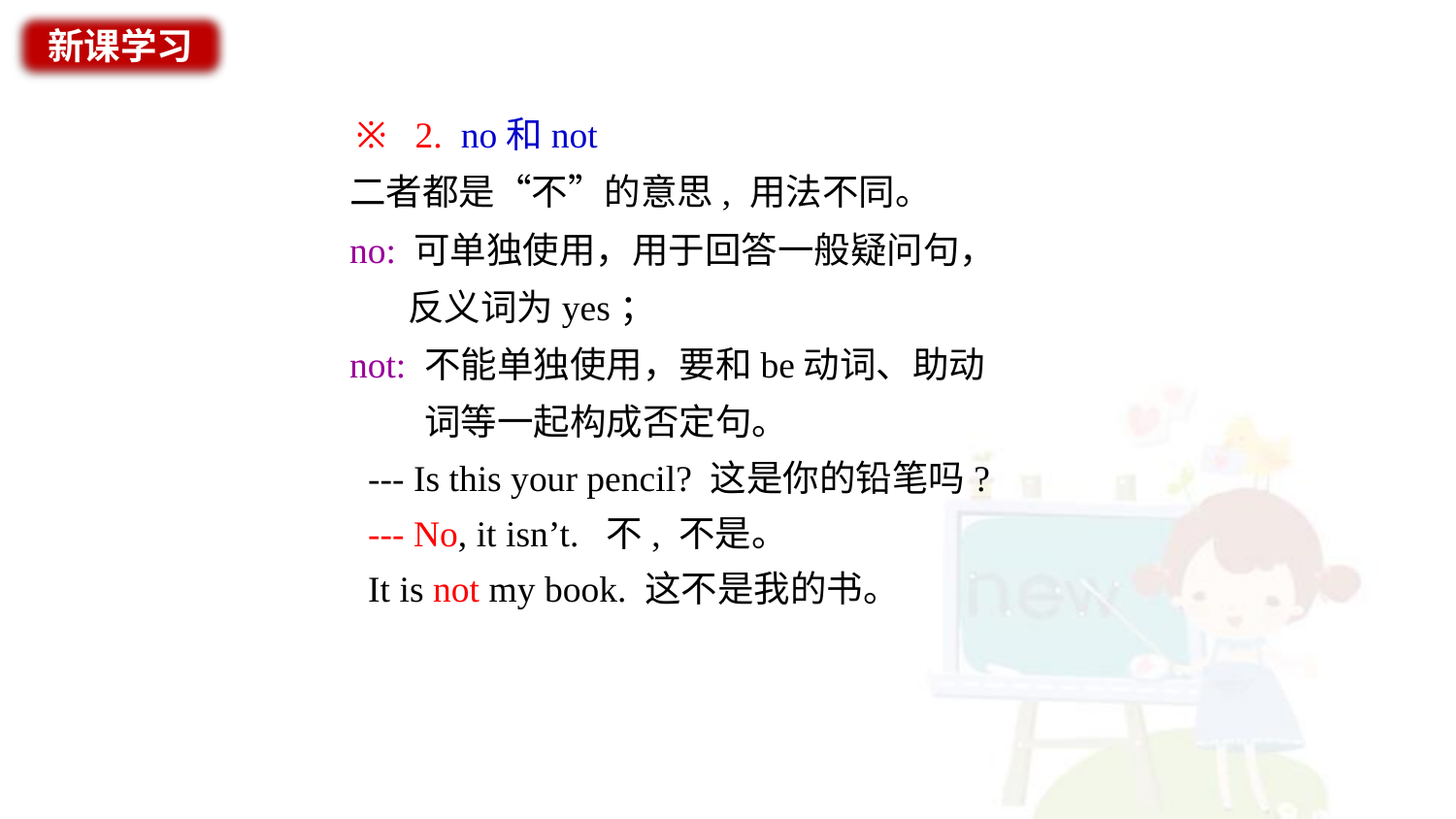

新课学习
※ 2.  no和not
二者都是“不”的意思, 用法不同。
no: 可单独使用，用于回答一般疑问句，
      反义词为yes；
not: 不能单独使用，要和be动词、助动
        词等一起构成否定句。
  --- Is this your pencil? 这是你的铅笔吗?
  --- No, it isn’t.  不, 不是。
  It is not my book. 这不是我的书。